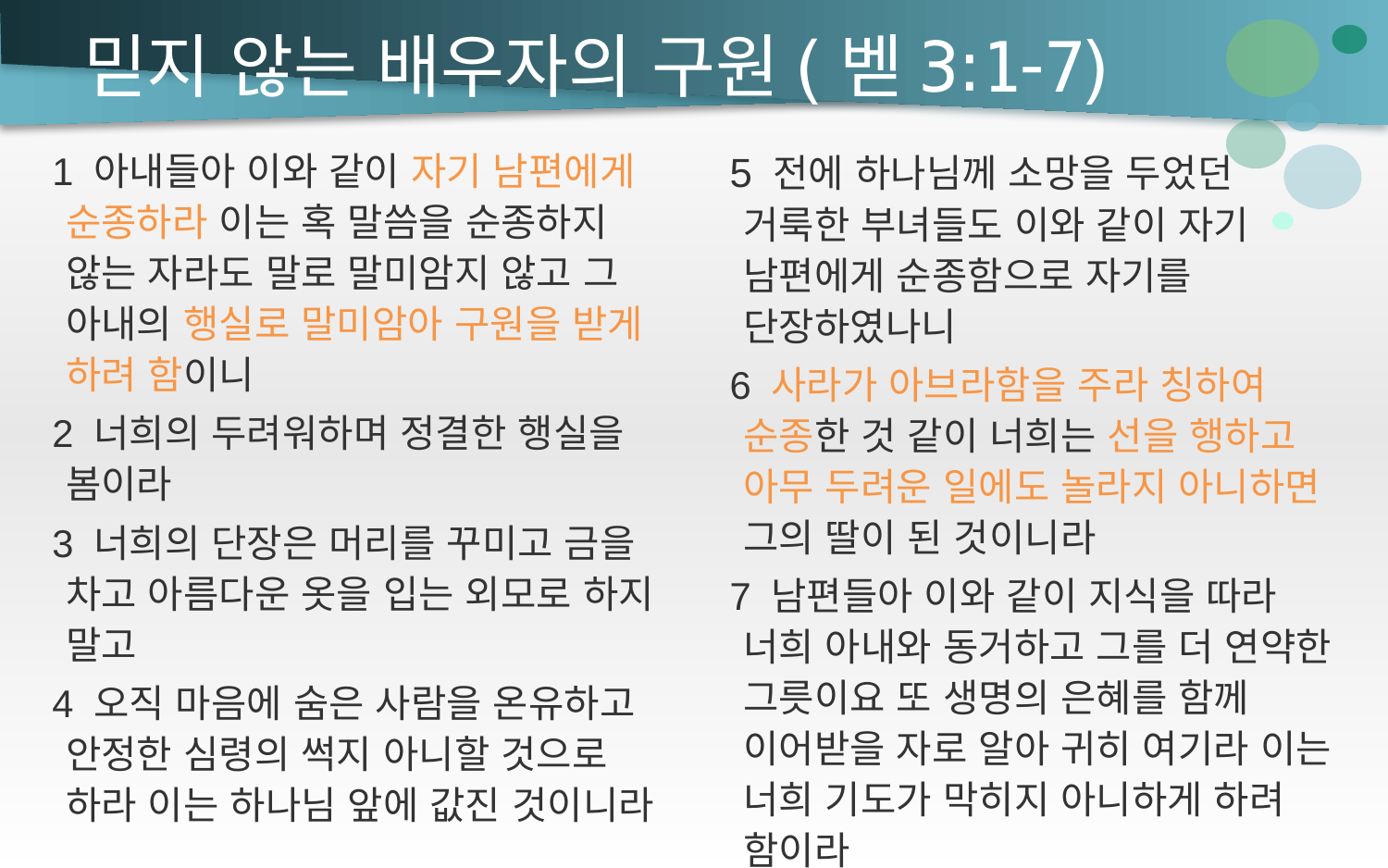

# 믿지 않는 배우자의 구원(벧3:1-7)
1 아내들아 이와 같이 자기 남편에게 순종하라 이는 혹 말씀을 순종하지 않는 자라도 말로 말미암지 않고 그 아내의 행실로 말미암아 구원을 받게 하려 함이니
2 너희의 두려워하며 정결한 행실을 봄이라
3 너희의 단장은 머리를 꾸미고 금을 차고 아름다운 옷을 입는 외모로 하지 말고
4 오직 마음에 숨은 사람을 온유하고 안정한 심령의 썩지 아니할 것으로 하라 이는 하나님 앞에 값진 것이니라
5 전에 하나님께 소망을 두었던 거룩한 부녀들도 이와 같이 자기 남편에게 순종함으로 자기를 단장하였나니
6 사라가 아브라함을 주라 칭하여 순종한 것 같이 너희는 선을 행하고 아무 두려운 일에도 놀라지 아니하면 그의 딸이 된 것이니라
7 남편들아 이와 같이 지식을 따라 너희 아내와 동거하고 그를 더 연약한 그릇이요 또 생명의 은혜를 함께 이어받을 자로 알아 귀히 여기라 이는 너희 기도가 막히지 아니하게 하려 함이라